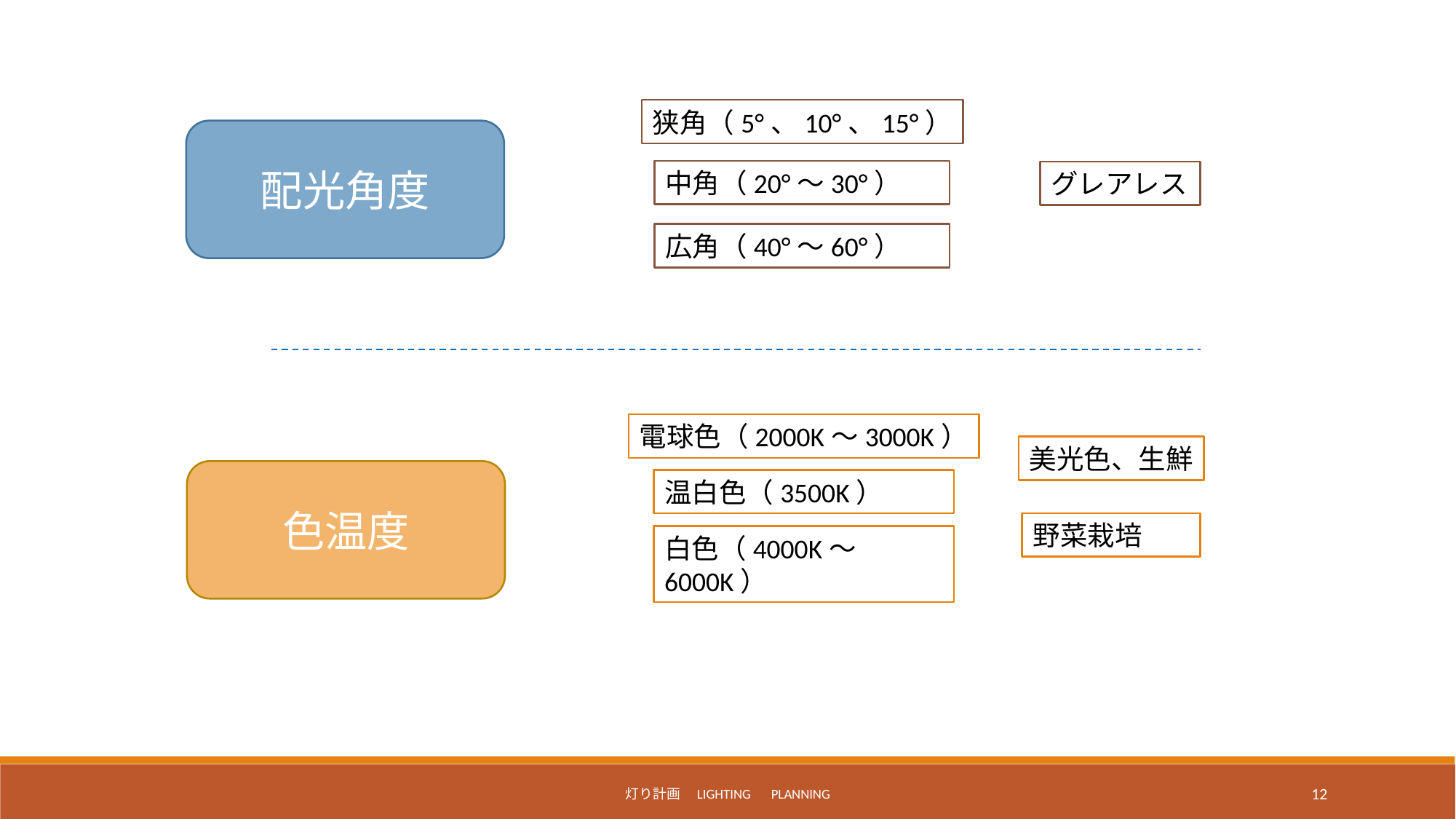

狭角（5°、10°、15°）
配光角度
中角（20°〜30°）
グレアレス
広角（40°〜60°）
電球色（2000K〜3000K）
美光色、生鮮
色温度
温白色（3500K）
野菜栽培
白色（4000K〜6000K）
灯り計画　Lighting　Planning
12